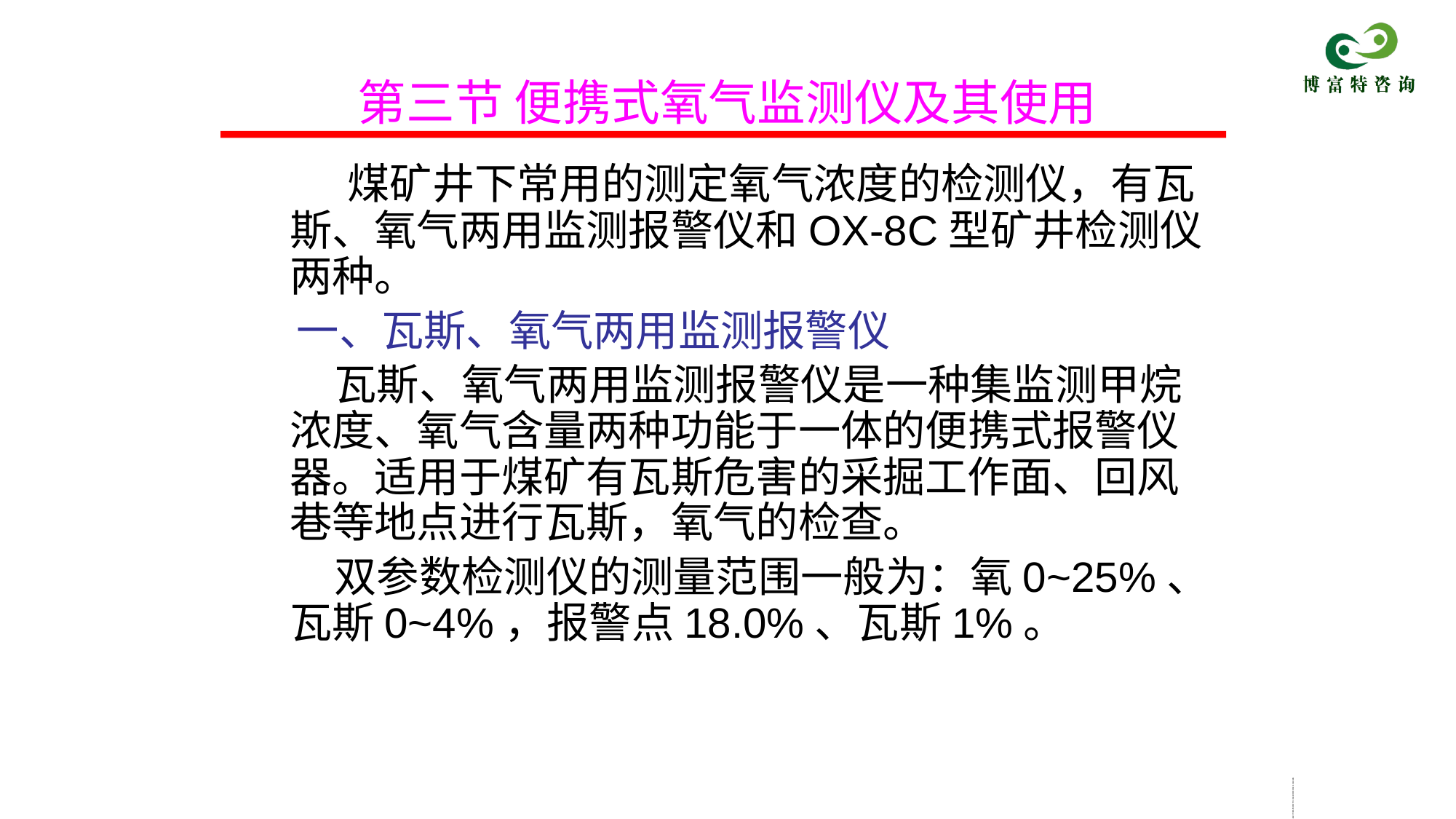

# 第三节 便携式氧气监测仪及其使用

        煤矿井下常用的测定氧气浓度的检测仪，有瓦斯、氧气两用监测报警仪和OX-8C型矿井检测仪两种。
    一、瓦斯、氧气两用监测报警仪
        瓦斯、氧气两用监测报警仪是一种集监测甲烷浓度、氧气含量两种功能于一体的便携式报警仪器。适用于煤矿有瓦斯危害的采掘工作面、回风巷等地点进行瓦斯，氧气的检查。
        双参数检测仪的测量范围一般为：氧0~25%、瓦斯0~4%，报警点18.0%、瓦斯1%。
峭闯蛾访泪硼尖样矗皱调观比乡陕栗蛤途蔡负伍馆厘吱慷依斑亨瓜跺兹庭煤矿瓦斯检查工安全操作与现场急救煤矿瓦斯检查工安全操作与现场急救